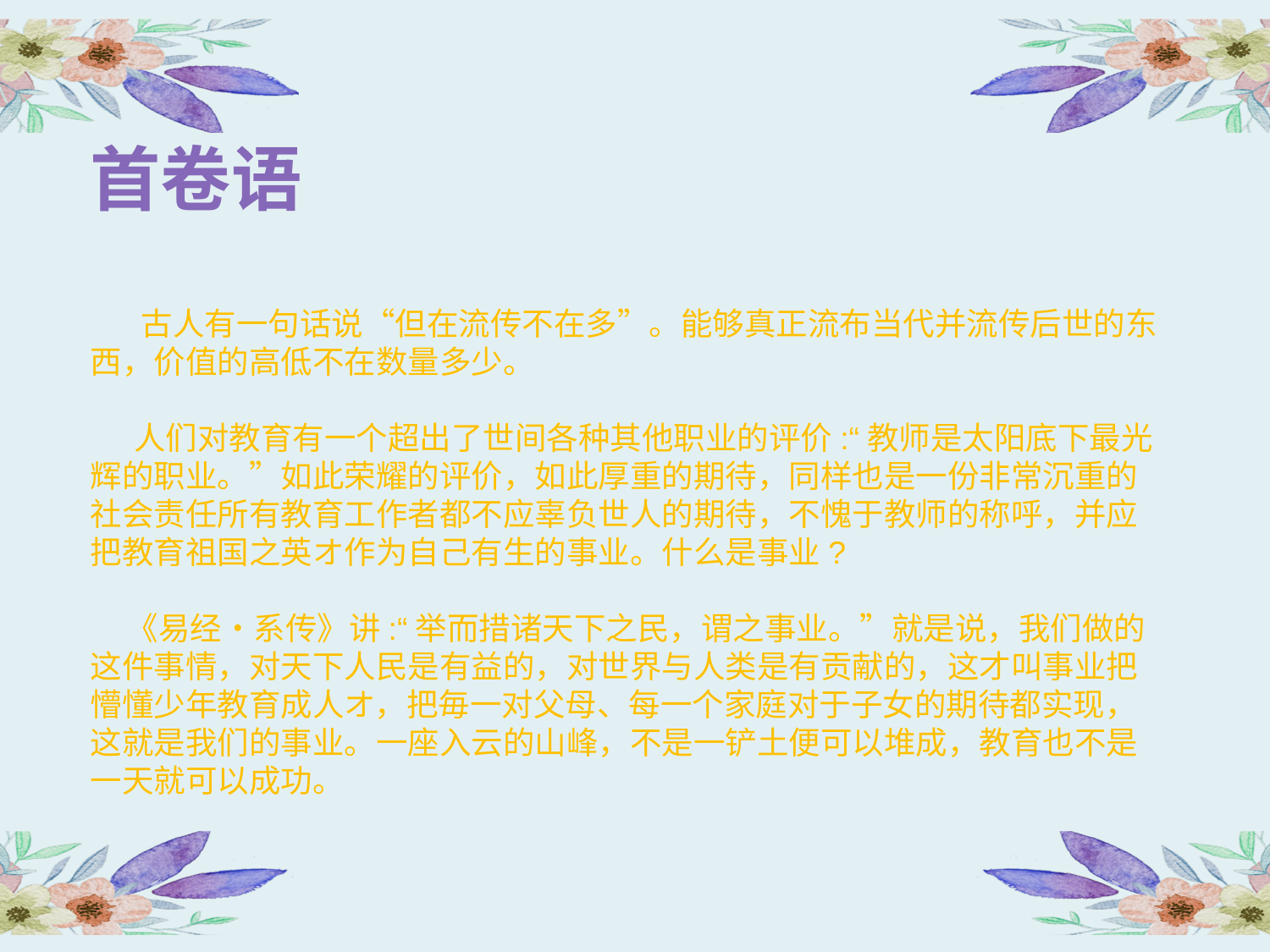

首卷语

      古人有一句话说“但在流传不在多”。能够真正流布当代并流传后世的东西，价值的高低不在数量多少。

     人们对教育有一个超出了世间各种其他职业的评价:“教师是太阳底下最光辉的职业。”如此荣耀的评价，如此厚重的期待，同样也是一份非常沉重的社会责任所有教育工作者都不应辜负世人的期待，不愧于教师的称呼，并应把教育祖国之英オ作为自己有生的事业。什么是事业?

    《易经・系传》讲:“举而措诸天下之民，谓之事业。”就是说，我们做的这件事情，对天下人民是有益的，对世界与人类是有贡献的，这才叫事业把懵懂少年教育成人オ，把毎一对父母、每一个家庭对于子女的期待都实现，这就是我们的事业。一座入云的山峰，不是一铲土便可以堆成，教育也不是一天就可以成功。